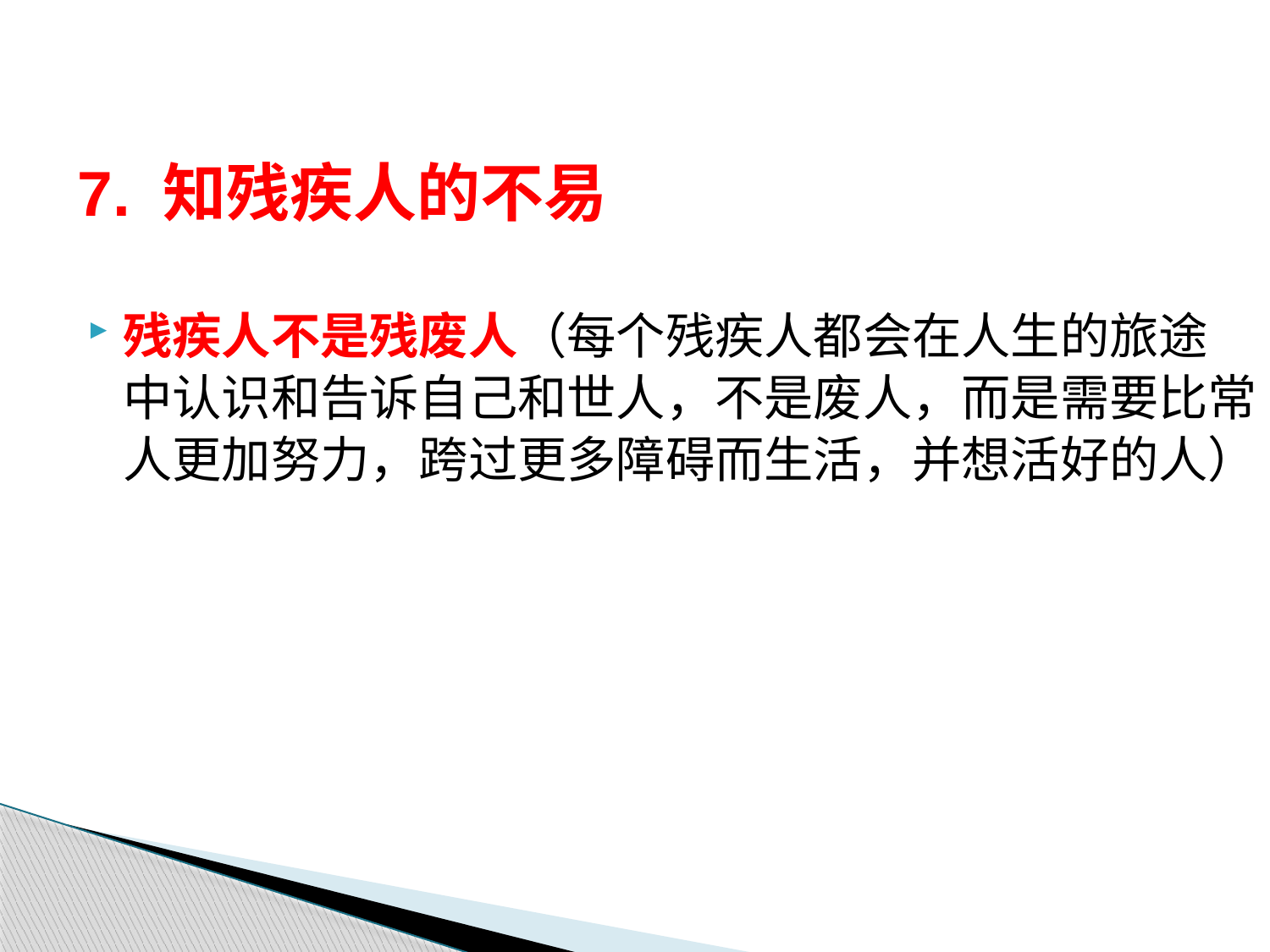

# 7. 知残疾人的不易
残疾人不是残废人（每个残疾人都会在人生的旅途中认识和告诉自己和世人，不是废人，而是需要比常人更加努力，跨过更多障碍而生活，并想活好的人）